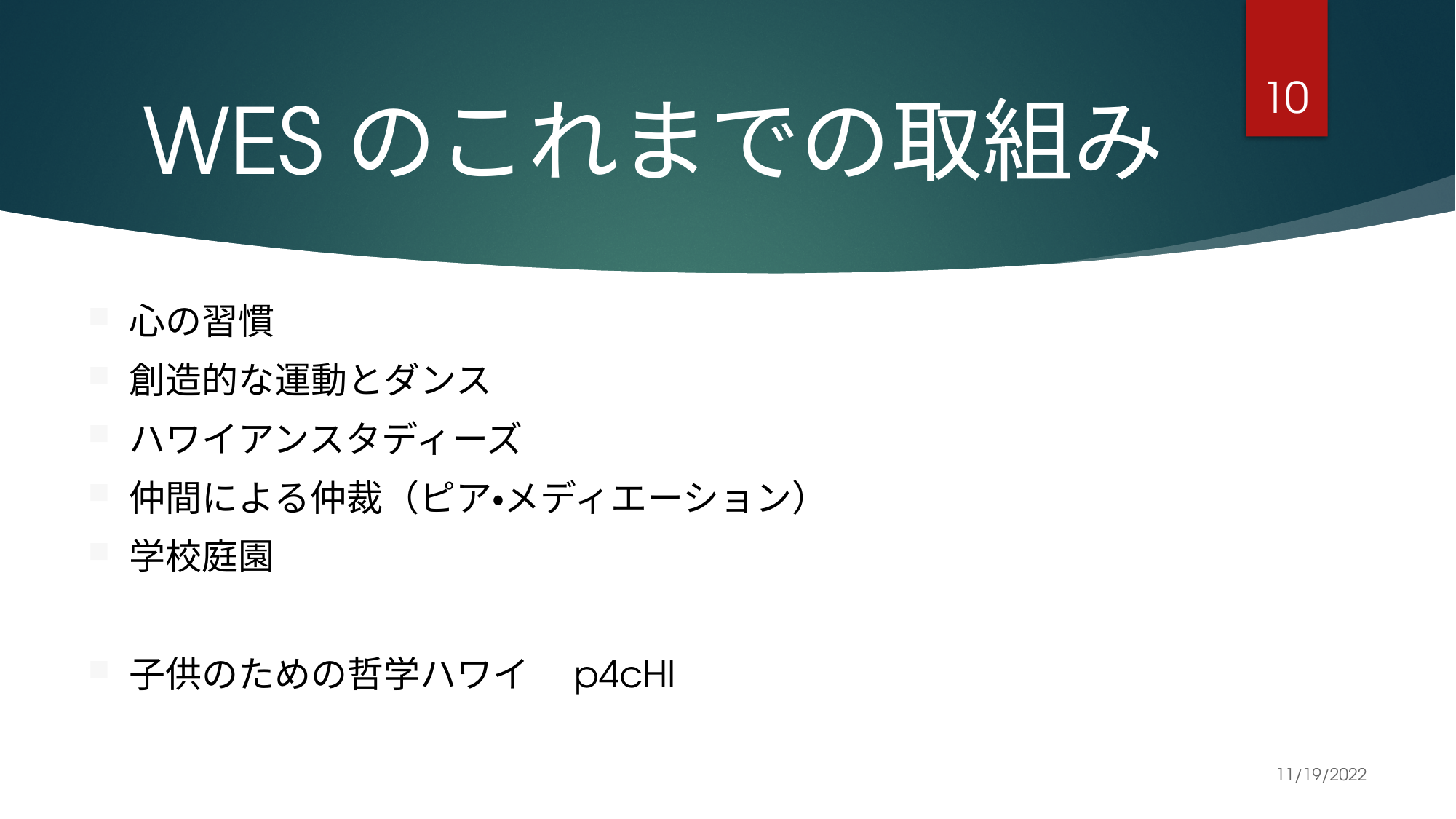

10
# WESのこれまでの取組み

心の習慣
創造的な運動とダンス
ハワイアンスタディーズ
仲間による仲裁（ピア・メディエーション）
学校庭園

子供のための哲学ハワイ　p4cHI

11/19/2022